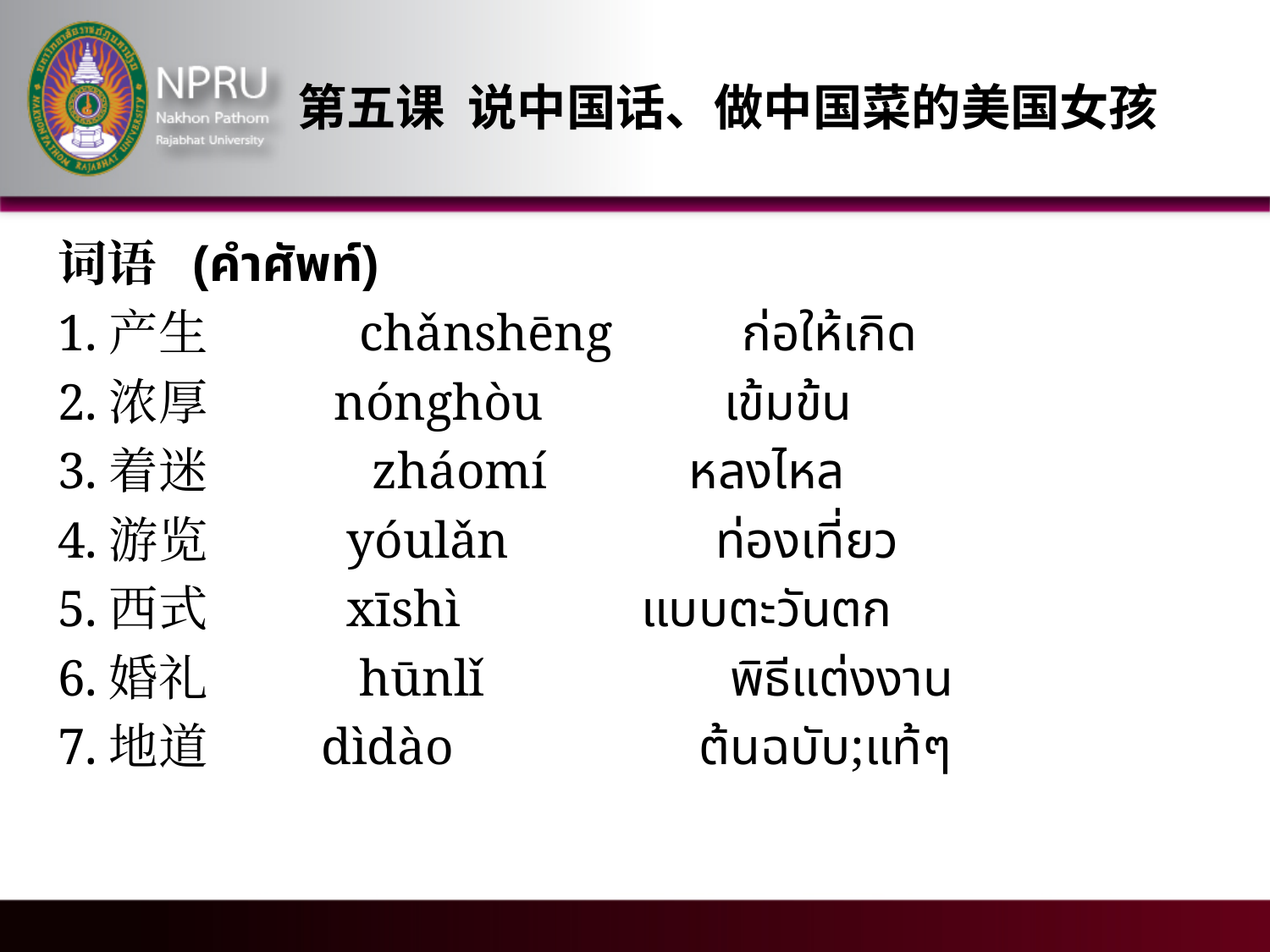

# 第五课  说中国话、做中国菜的美国女孩
词语  (คำศัพท์)
1.产生           chǎnshēng          ก่อให้เกิด
2.浓厚         nónghòu              เข้มข้น
3.着迷            zháomí           หลงไหล
4.游览          yóulǎn                ท่องเที่ยว
5.西式          xīshì              แบบตะวันตก
6.婚礼           hūnlǐ                   พิธีแต่งงาน
7.地道        dìdào                   ต้นฉบับ;แท้ๆ